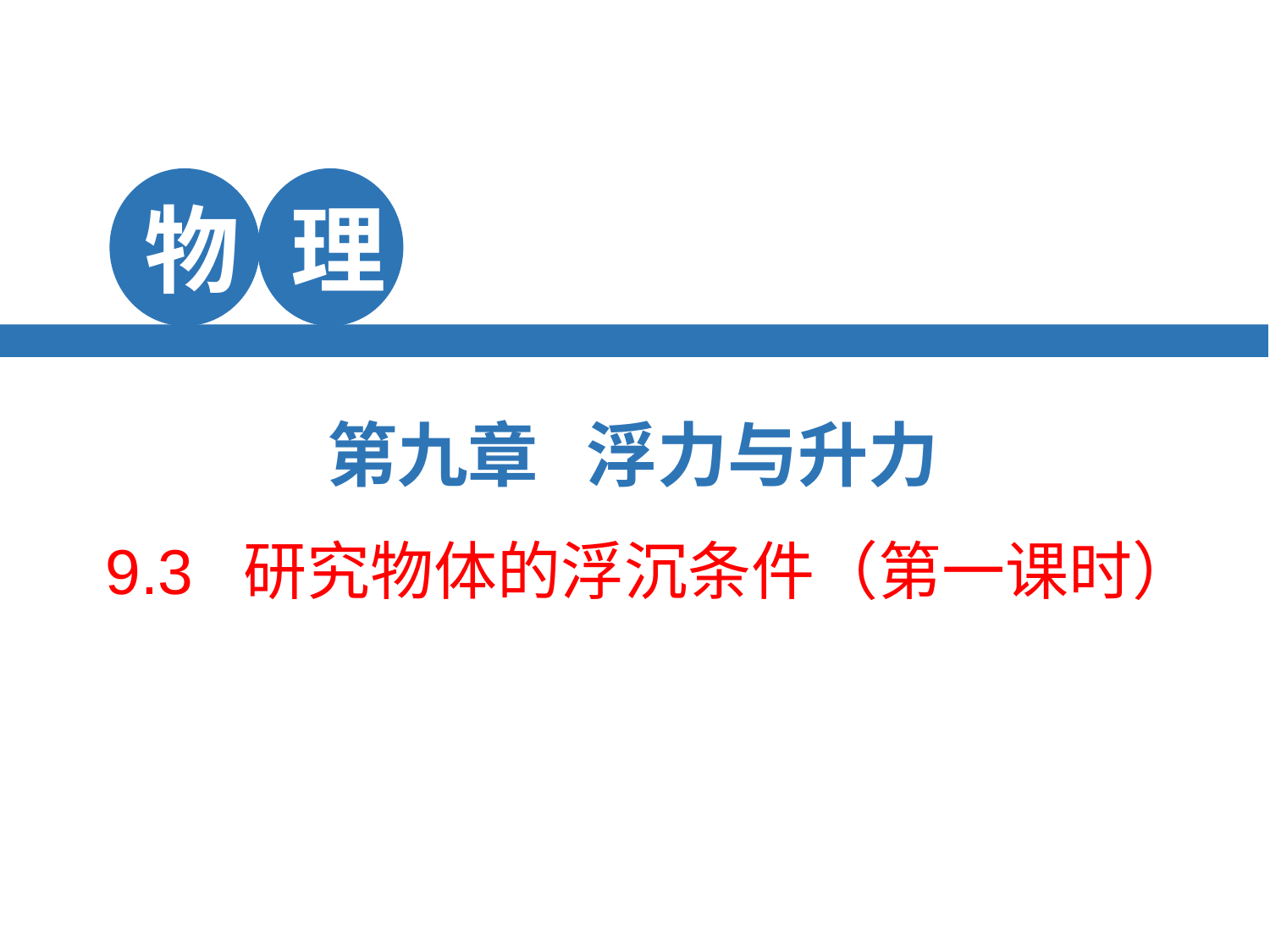

物
理

第九章   浮力与升力
学  视
  9.3  研究物体的浮沉条件（第一课时）